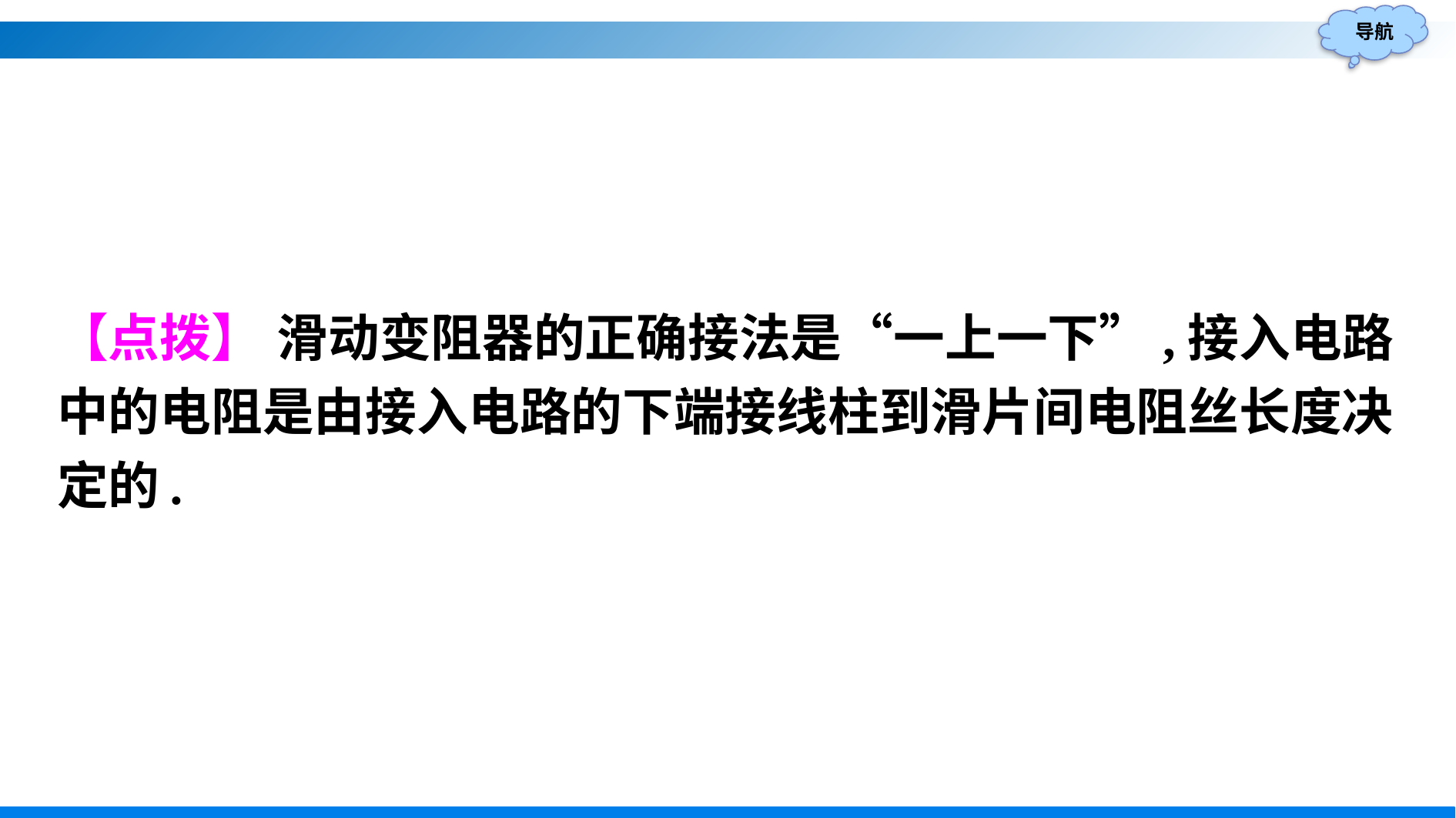

【点拨】 滑动变阻器的正确接法是“一上一下”,接入电路中的电阻是由接入电路的下端接线柱到滑片间电阻丝长度决定的.